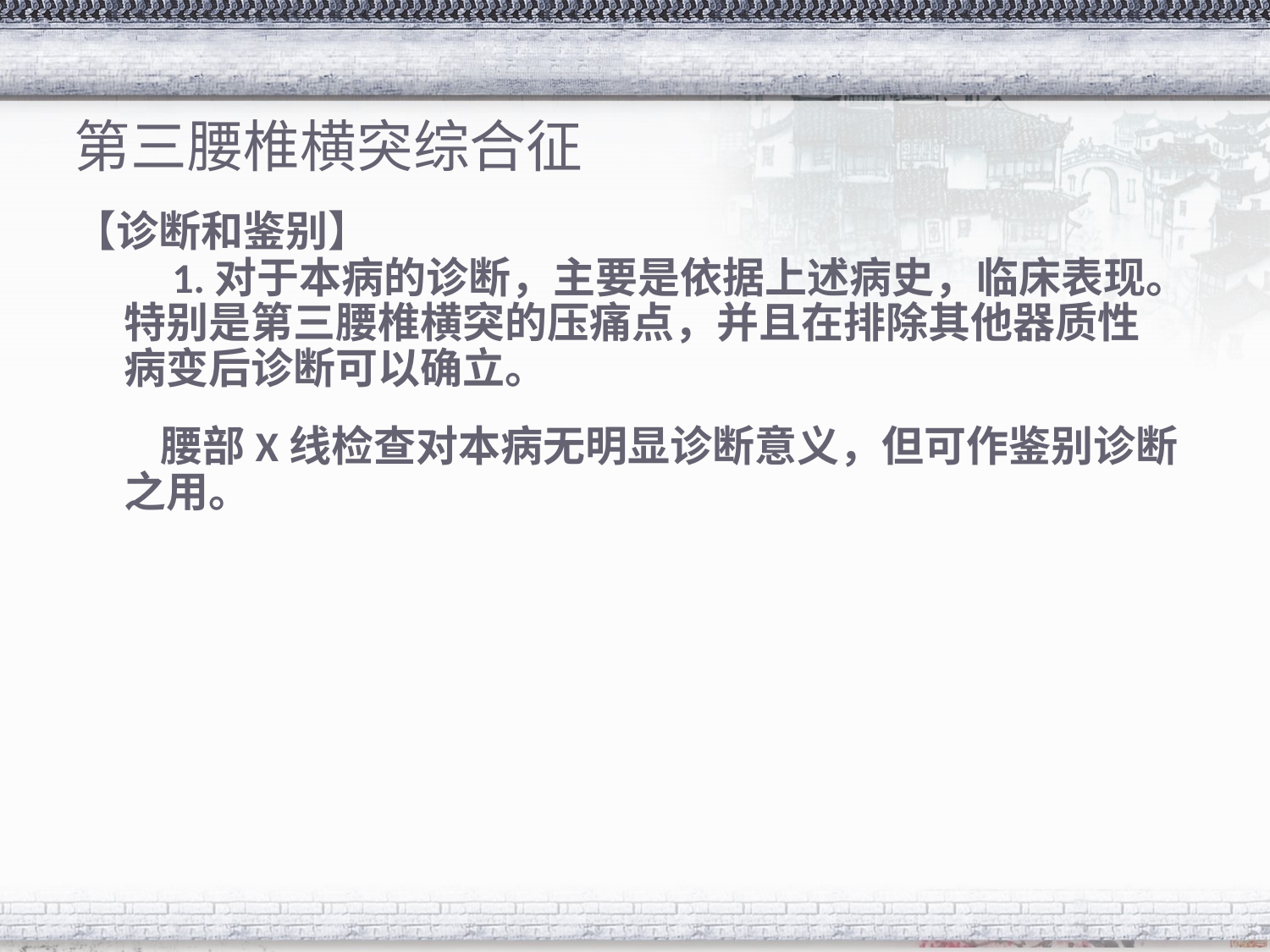

# 第三腰椎横突综合征
【诊断和鉴别】
    1.对于本病的诊断，主要是依据上述病史，临床表现。特别是第三腰椎横突的压痛点，并且在排除其他器质性病变后诊断可以确立。
        腰部X线检查对本病无明显诊断意义，但可作鉴别诊断之用。